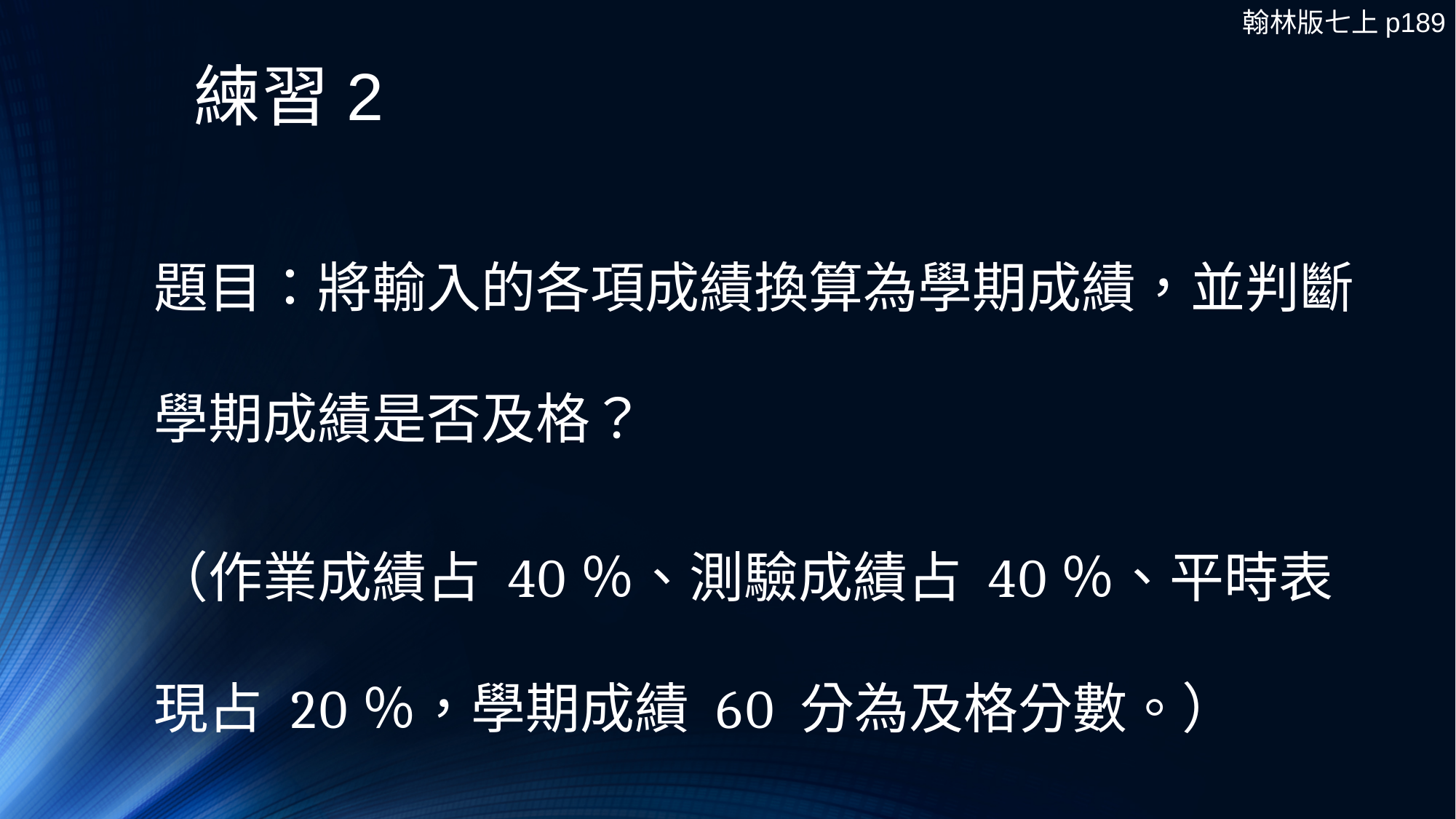

翰林版七上p189
# 練習2
題目：將輸入的各項成績換算為學期成績，並判斷學期成績是否及格？
（作業成績占 40％、測驗成績占 40％、平時表現占 20％，學期成績 60 分為及格分數。）